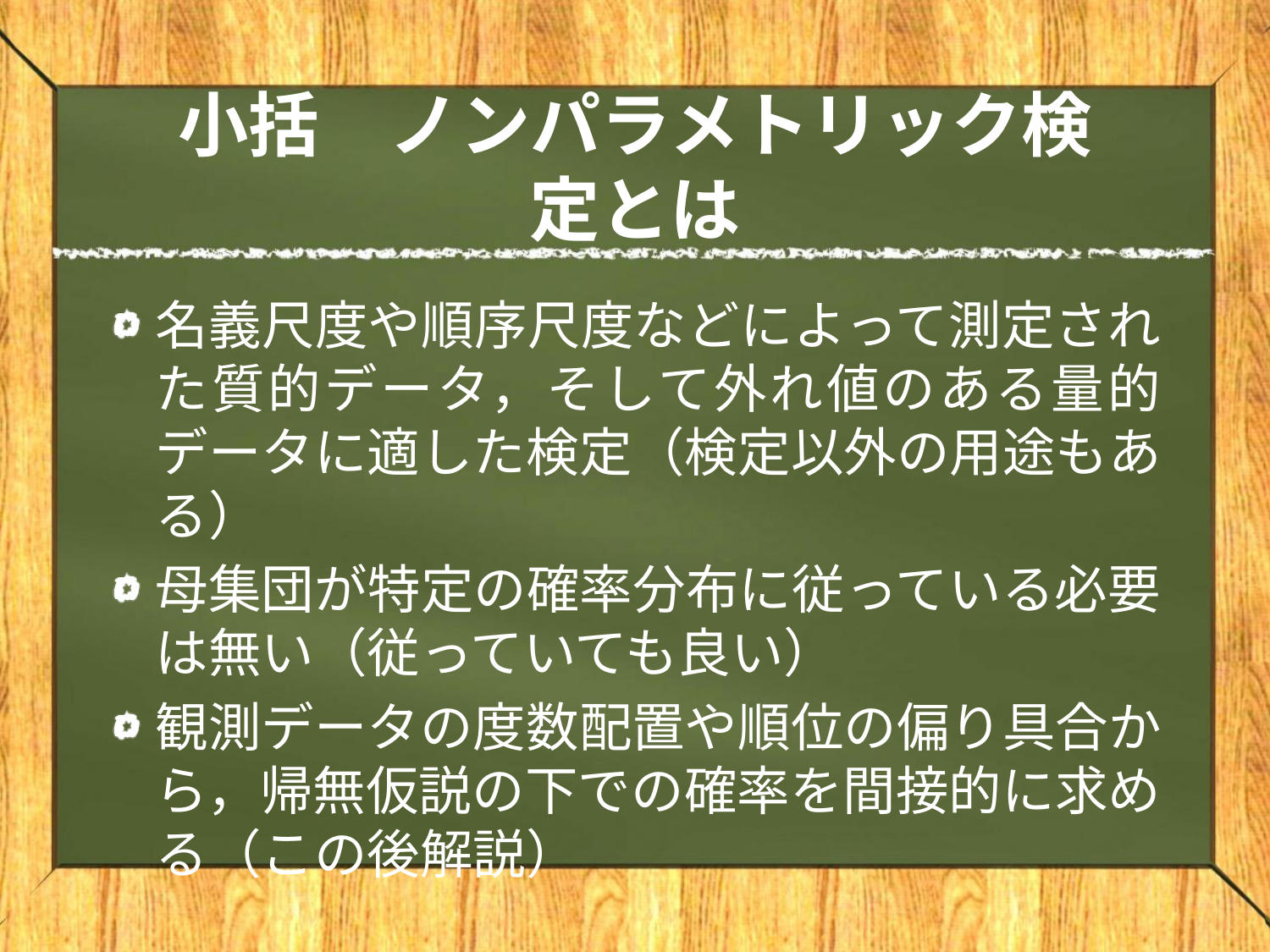

# 小括　ノンパラメトリック検定とは
名義尺度や順序尺度などによって測定された質的データ，そして外れ値のある量的データに適した検定（検定以外の用途もある）
母集団が特定の確率分布に従っている必要は無い（従っていても良い）
観測データの度数配置や順位の偏り具合から，帰無仮説の下での確率を間接的に求める（この後解説）